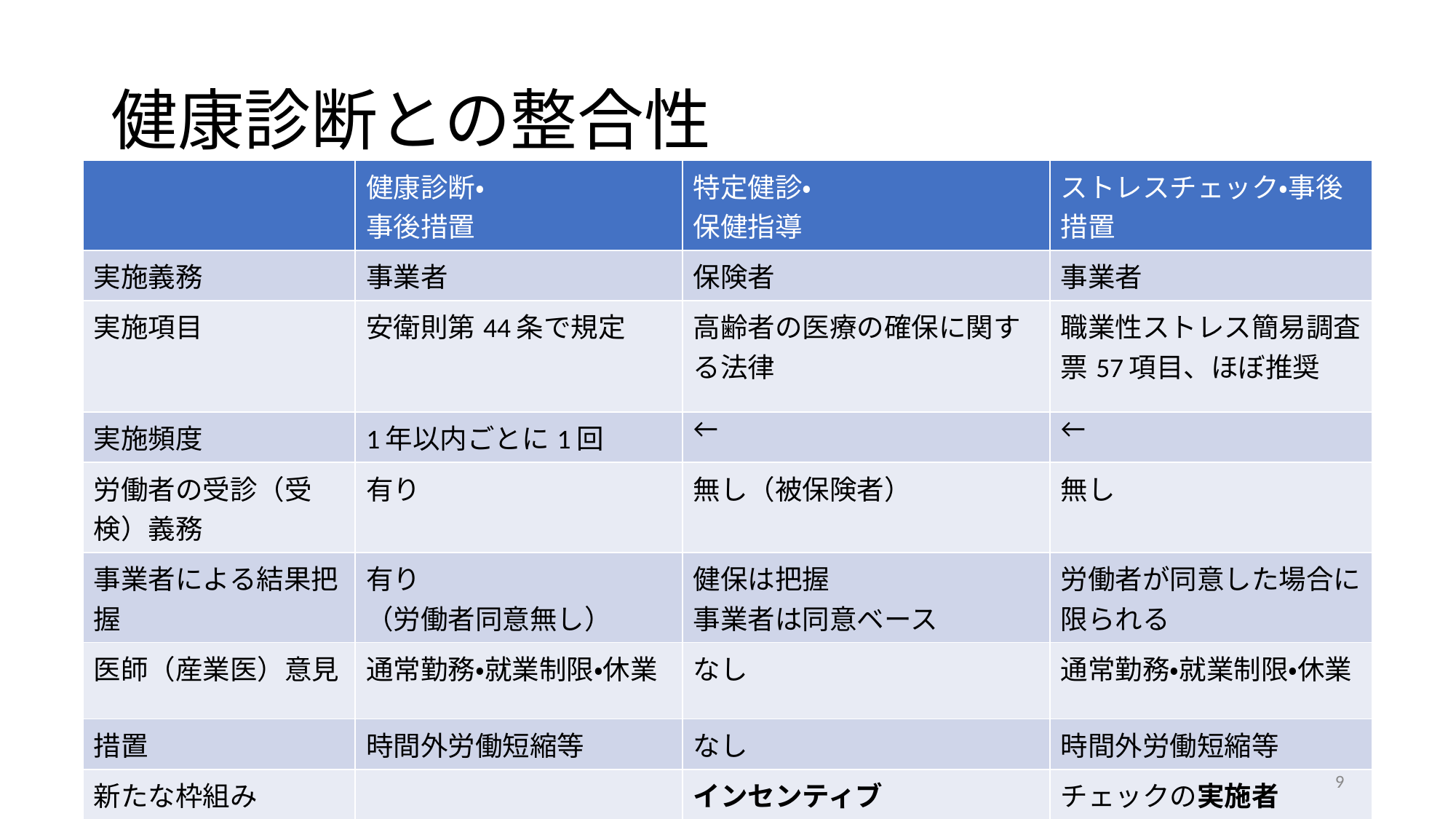

# 健康診断との整合性
|  | 健康診断・ 事後措置 | 特定健診・ 保健指導 | ストレスチェック・事後措置 |
| --- | --- | --- | --- |
| 実施義務 | 事業者 | 保険者 | 事業者 |
| 実施項目 | 安衛則第44条で規定 | 高齢者の医療の確保に関する法律 | 職業性ストレス簡易調査票57項目、ほぼ推奨 |
| 実施頻度 | 1年以内ごとに1回 | ← | ← |
| 労働者の受診（受検）義務 | 有り | 無し（被保険者） | 無し |
| 事業者による結果把握 | 有り （労働者同意無し） | 健保は把握 事業者は同意ベース | 労働者が同意した場合に限られる |
| 医師（産業医）意見 | 通常勤務・就業制限・休業 | なし | 通常勤務・就業制限・休業 |
| 措置 | 時間外労働短縮等 | なし | 時間外労働短縮等 |
| 新たな枠組み |  | インセンティブ | チェックの実施者 |
9